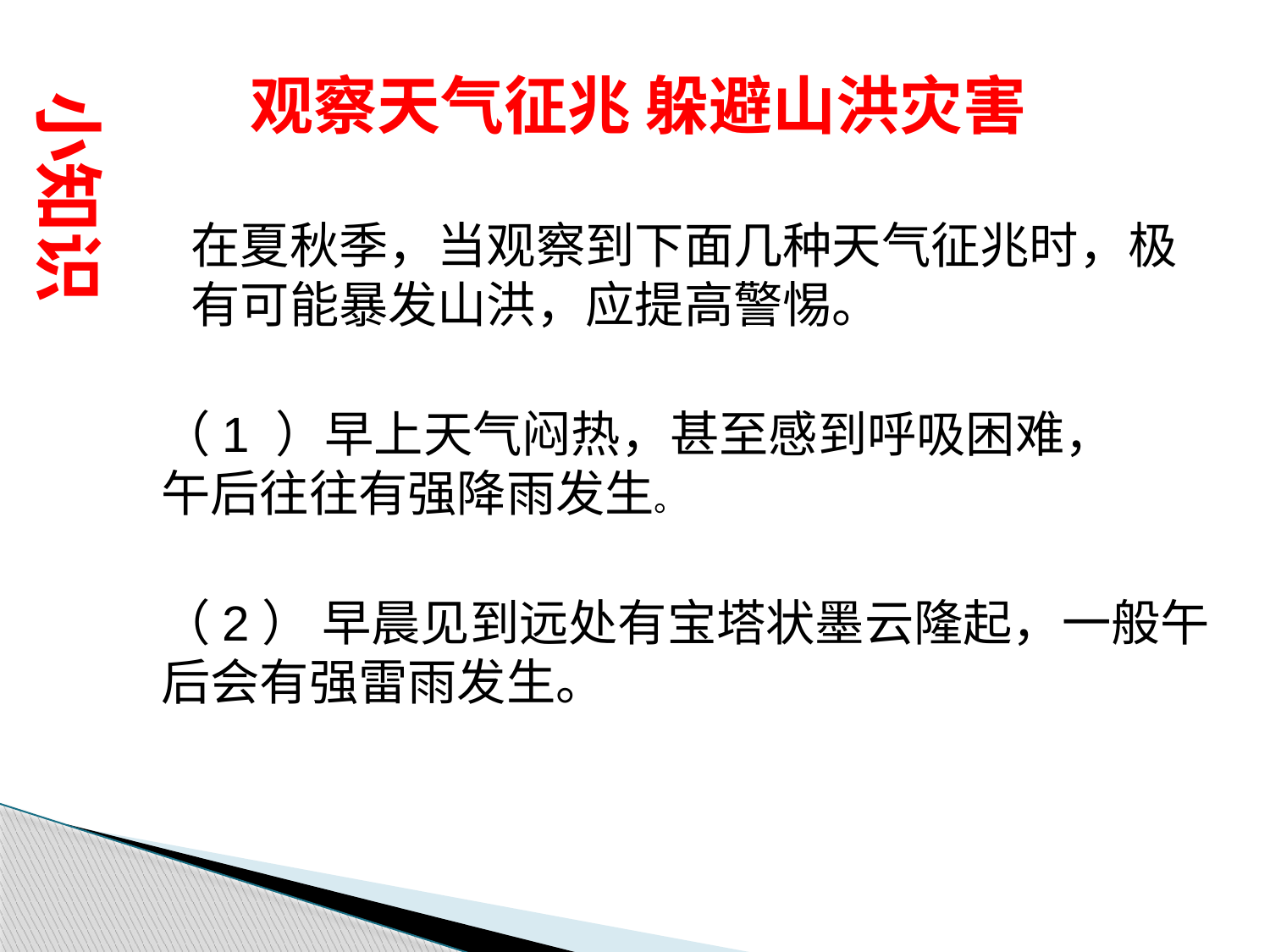

观察天气征兆 躲避山洪灾害
小知识
在夏秋季，当观察到下面几种天气征兆时，极有可能暴发山洪，应提高警惕。
（1 ）早上天气闷热，甚至感到呼吸困难，午后往往有强降雨发生。
（2） 早晨见到远处有宝塔状墨云隆起，一般午后会有强雷雨发生。